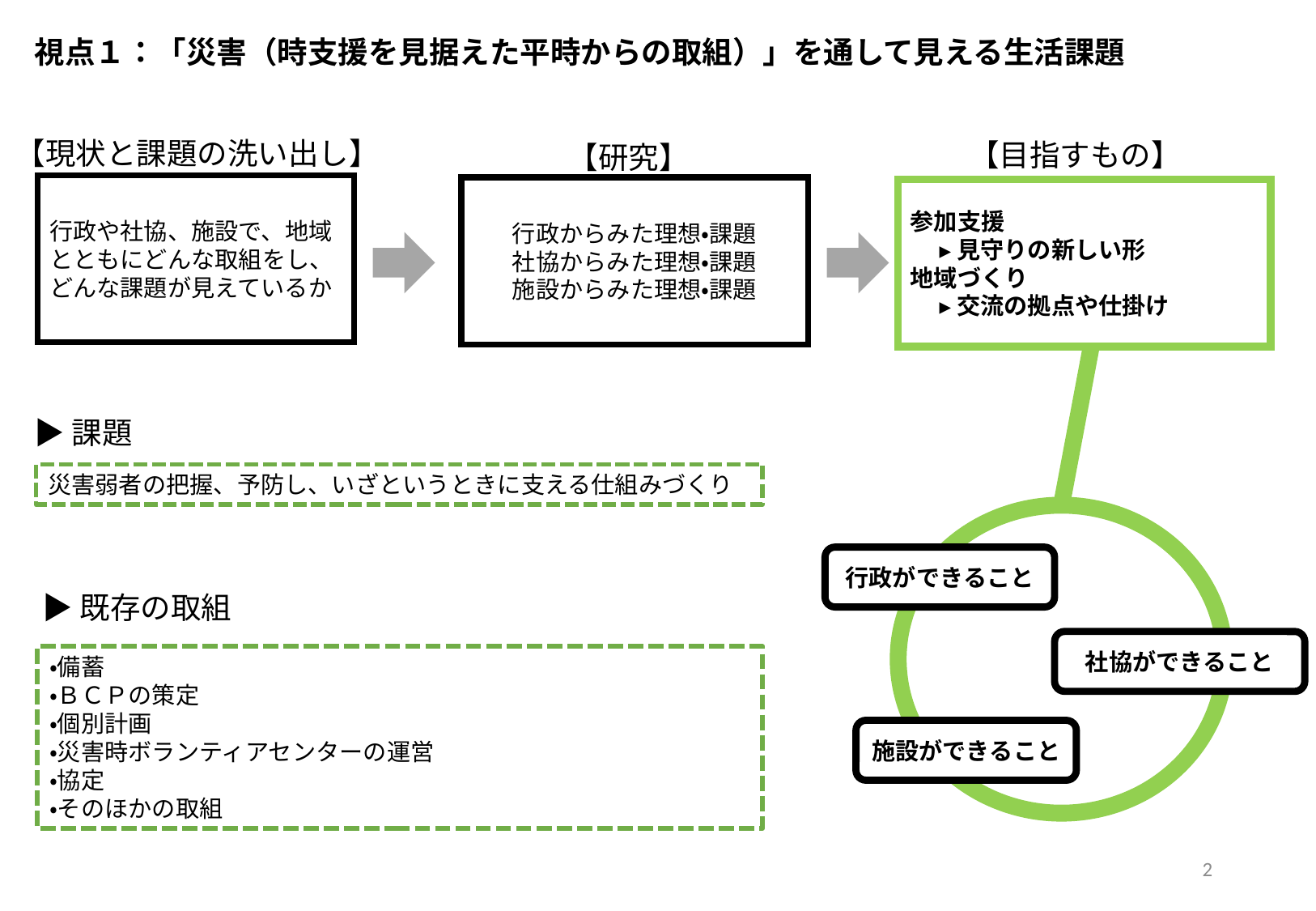

視点１：「災害（時支援を見据えた平時からの取組）」を通して見える生活課題
【現状と課題の洗い出し】
【目指すもの】
【研究】
行政や社協、施設で、地域とともにどんな取組をし、どんな課題が見えているか
行政からみた理想・課題
社協からみた理想・課題
施設からみた理想・課題
参加支援
　 ▸ 見守りの新しい形
地域づくり
　 ▸ 交流の拠点や仕掛け

▶課題
災害弱者の把握、予防し、いざというときに支える仕組みづくり

行政ができること
社協ができること
施設ができること
▶既存の取組
・備蓄
・ＢＣＰの策定
・個別計画
・災害時ボランティアセンターの運営
・協定
・そのほかの取組
2